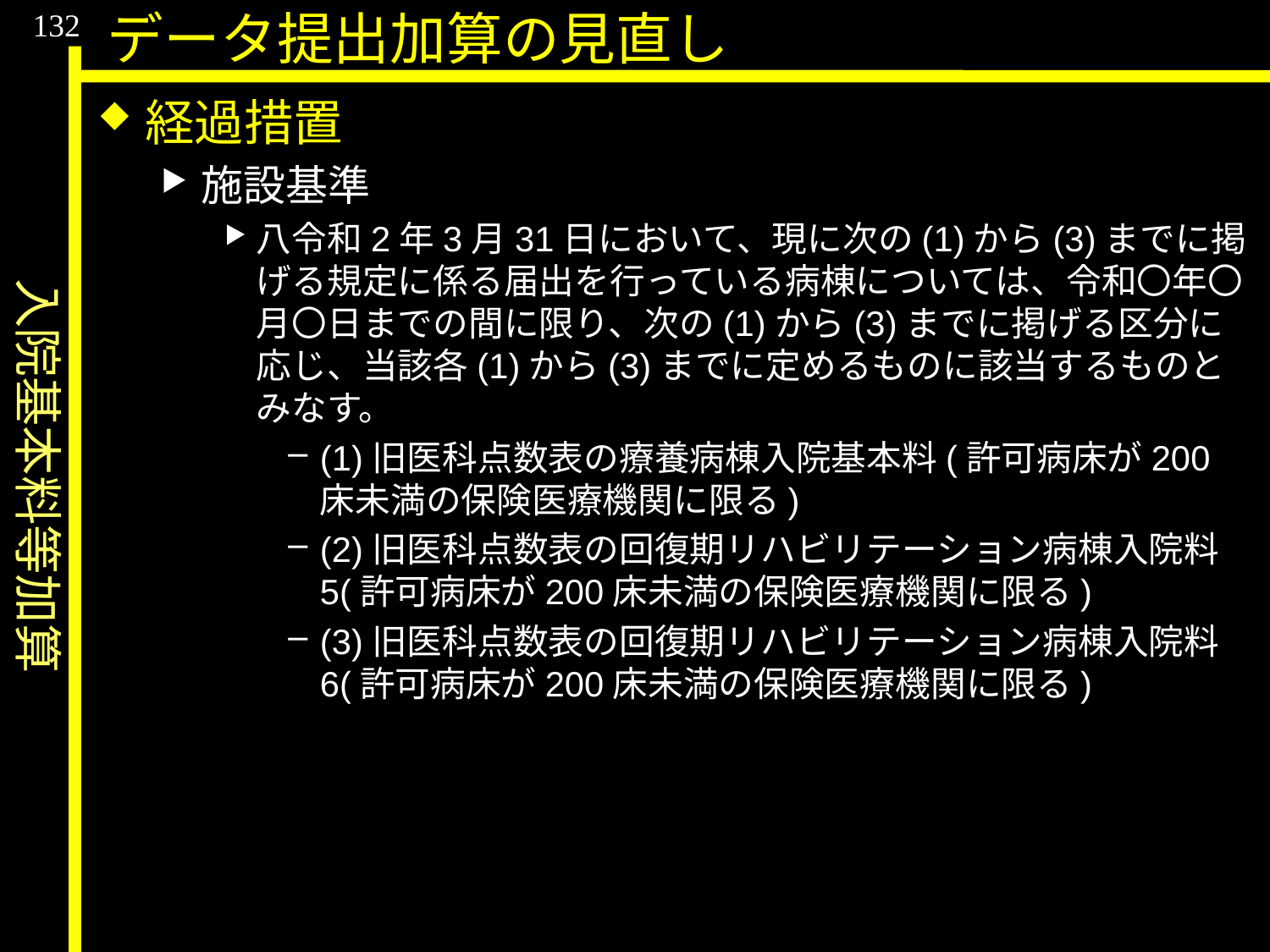

入院基本料等加算
132
データ提出加算の見直し

経過措置
施設基準
八令和2年3月31日において、現に次の(1)から(3)までに掲げる規定に係る届出を行っている病棟については、令和〇年〇月〇日までの間に限り、次の(1)から(3)までに掲げる区分に応じ、当該各(1)から(3)までに定めるものに該当するものとみなす。
(1)旧医科点数表の療養病棟入院基本料(許可病床が200床未満の保険医療機関に限る)
(2)旧医科点数表の回復期リハビリテーション病棟入院料5(許可病床が200床未満の保険医療機関に限る)
(3)旧医科点数表の回復期リハビリテーション病棟入院料6(許可病床が200床未満の保険医療機関に限る)